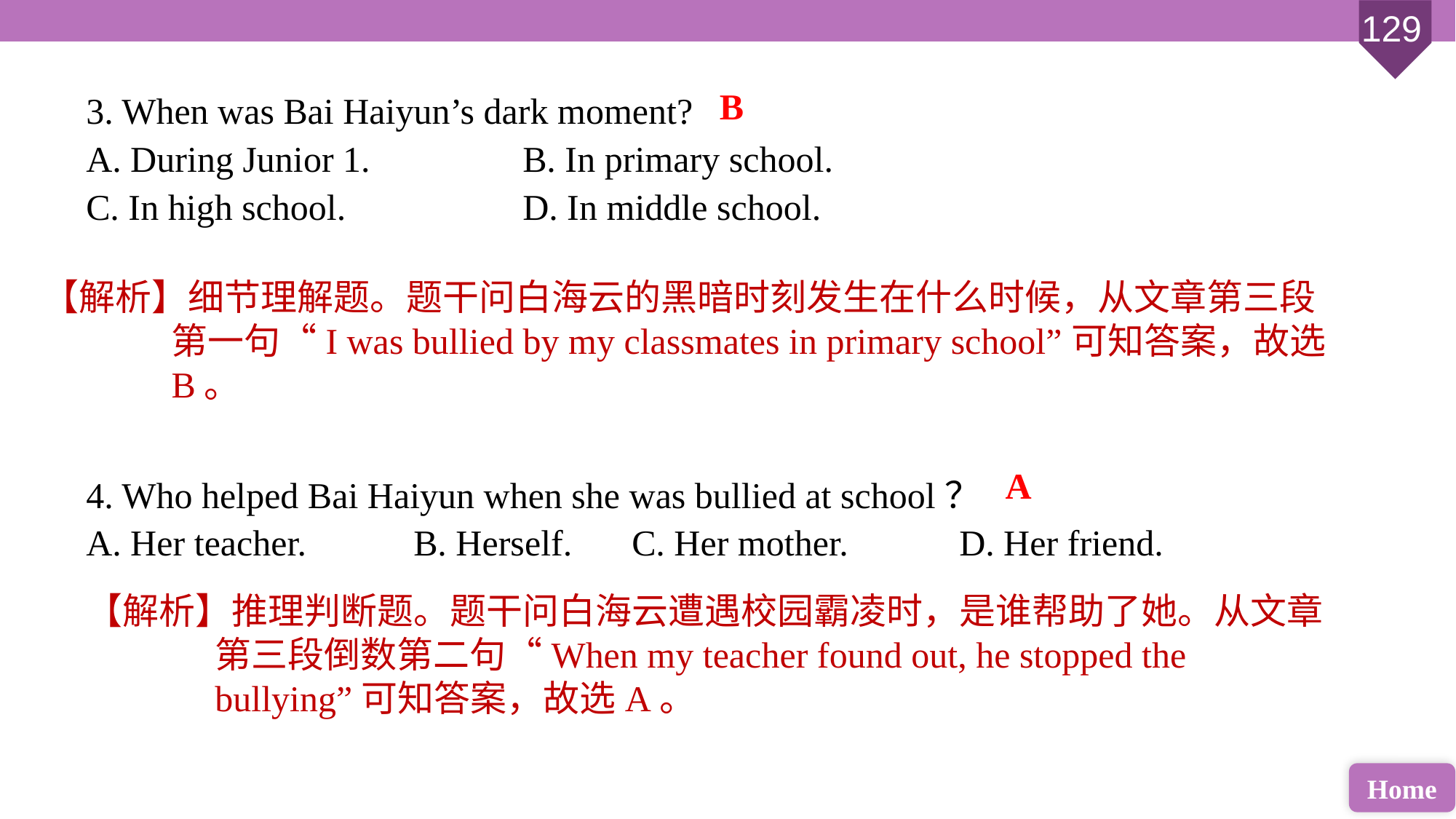

3. When was Bai Haiyun’s dark moment?
A. During Junior 1. 		B. In primary school.
C. In high school. 		D. In middle school.

4. Who helped Bai Haiyun when she was bullied at school？
A. Her teacher. 	B. Herself. 	C. Her mother. 	D. Her friend.
B
【解析】细节理解题。题干问白海云的黑暗时刻发生在什么时候，从文章第三段第一句“I was bullied by my classmates in primary school”可知答案，故选B。
A
【解析】推理判断题。题干问白海云遭遇校园霸凌时，是谁帮助了她。从文章第三段倒数第二句“When my teacher found out, he stopped the bullying”可知答案，故选A。